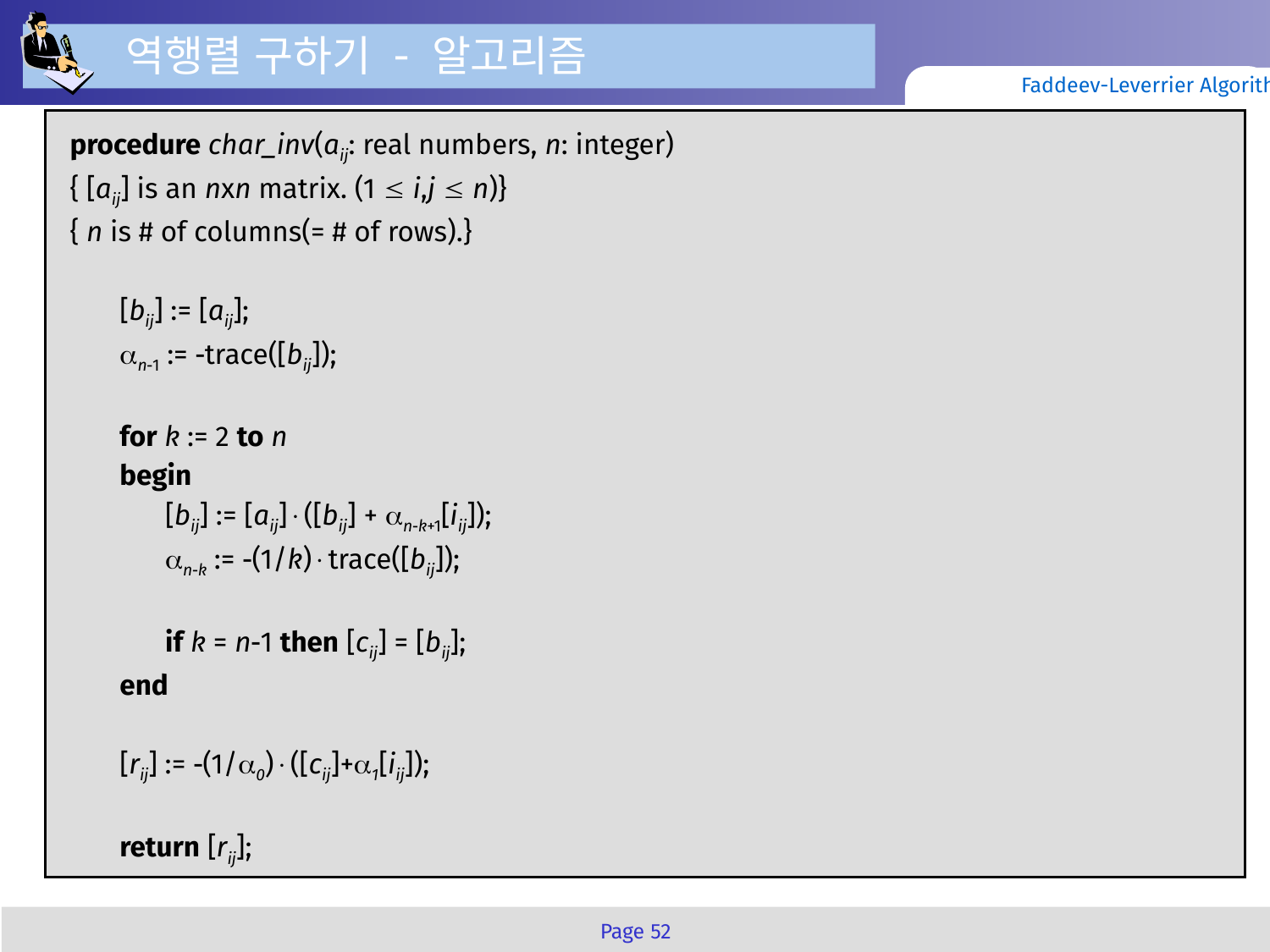

역행렬 구하기 - 알고리즘
Faddeev-Leverrier Algorithm
procedure char_inv(aij: real numbers, n: integer)
{ [aij] is an nxn matrix. (1 ≤ i,j ≤ n)}
{ n is # of columns(= # of rows).}

	[bij] := [aij];
	αn−1 := −trace([bij]);

	for k := 2 to n
	begin
		[bij] := [aij]⋅([bij] + αn−k+1[iij]);
		αn−k := −(1/k)⋅trace([bij]);

		if k = n−1 then [cij] = [bij];
	end

	[rij] := −(1/α0)⋅([cij]+α1[iij]);

	return [rij];
Page 52